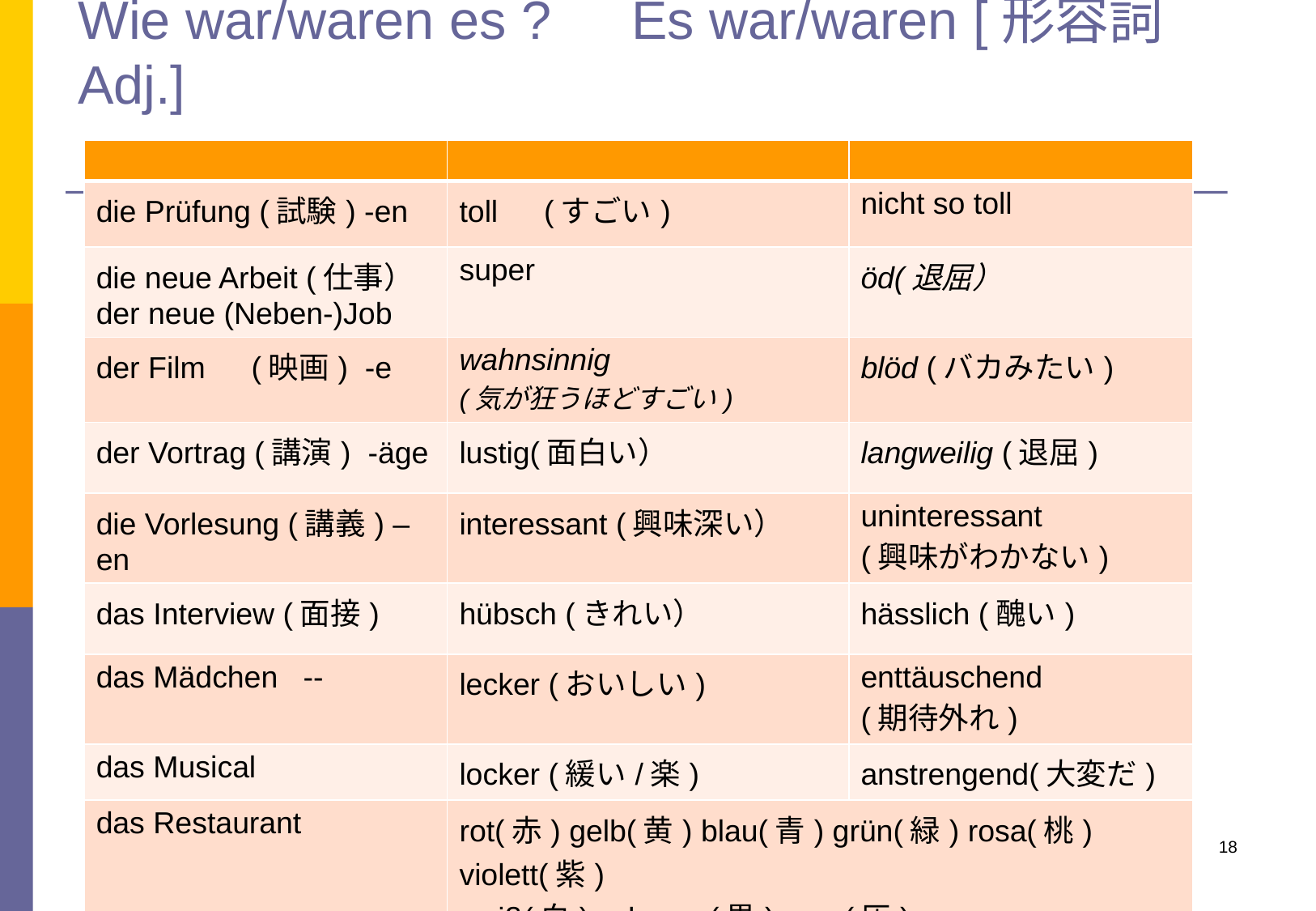

# Wie war/waren es ?　Es war/waren [形容詞Adj.]
|  |  |  |
| --- | --- | --- |
| die Prüfung (試験) -en | toll　(すごい) | nicht so toll |
| die neue Arbeit (仕事） der neue (Neben-)Job | super | öd(退屈） |
| der Film　(映画) -e | wahnsinnig (気が狂うほどすごい) | blöd (バカみたい) |
| der Vortrag (講演) -äge | lustig(面白い） | langweilig (退屈) |
| die Vorlesung (講義) –en | interessant (興味深い） | uninteressant (興味がわかない) |
| das Interview (面接) | hübsch (きれい） | hässlich (醜い) |
| das Mädchen -- | lecker (おいしい) | enttäuschend (期待外れ) |
| das Musical | locker (緩い/楽) | anstrengend(大変だ) |
| das Restaurant | rot(赤) gelb(黄) blau(青) grün(緑) rosa(桃) violett(紫) weiß(白) schwarz(黒) grau(灰) |  |
18